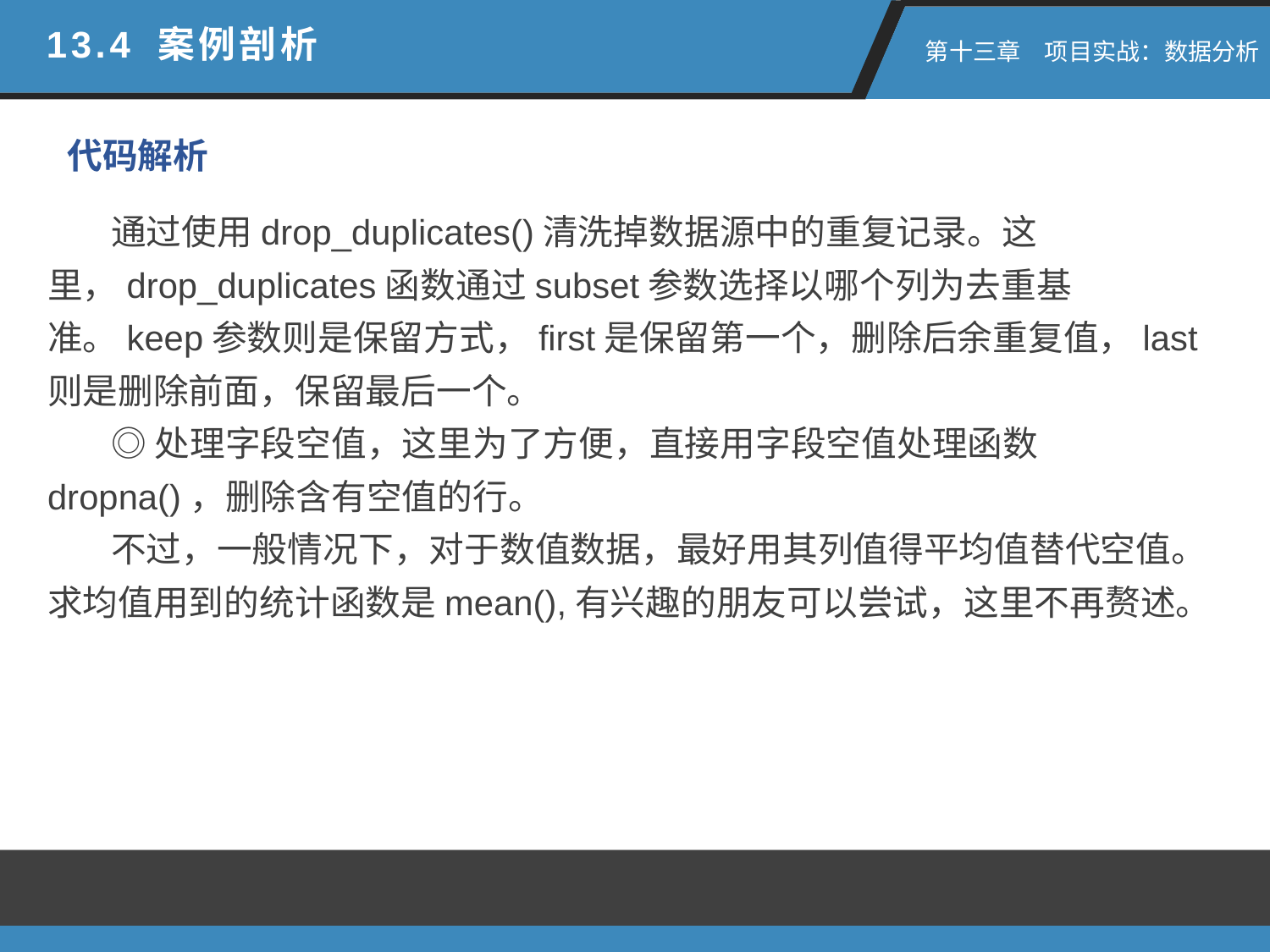

13.4 案例剖析
  第十三章　项目实战：数据分析
代码解析
通过使用drop_duplicates()清洗掉数据源中的重复记录。这里，drop_duplicates函数通过subset参数选择以哪个列为去重基准。keep参数则是保留方式，first是保留第一个，删除后余重复值，last则是删除前面，保留最后一个。
◎处理字段空值，这里为了方便，直接用字段空值处理函数dropna()，删除含有空值的行。
不过，一般情况下，对于数值数据，最好用其列值得平均值替代空值。求均值用到的统计函数是mean(),有兴趣的朋友可以尝试，这里不再赘述。